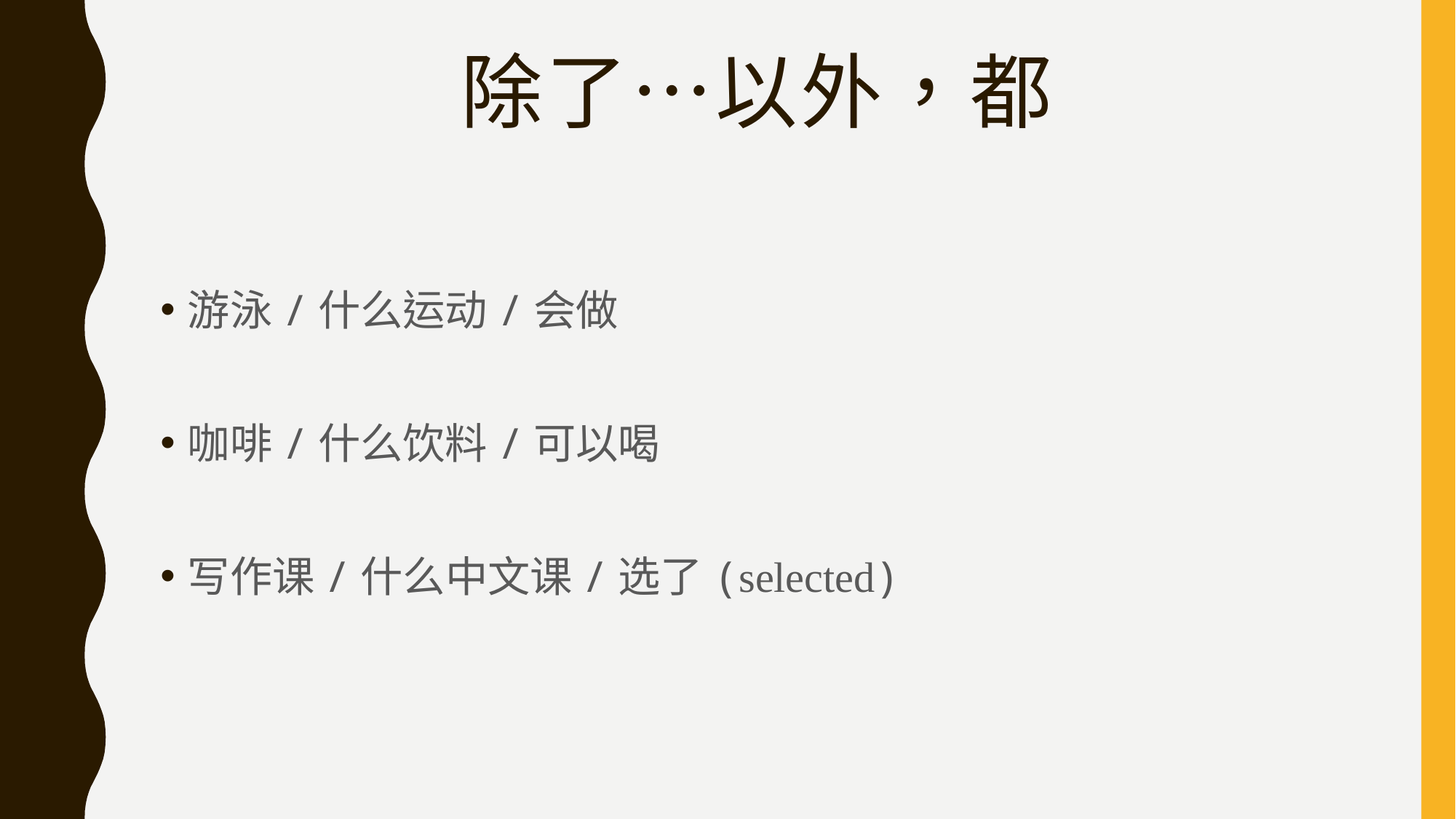

# 除了…以外，都
游泳/什么运动/会做

咖啡/什么饮料/可以喝

写作课/什么中文课/选了(selected)